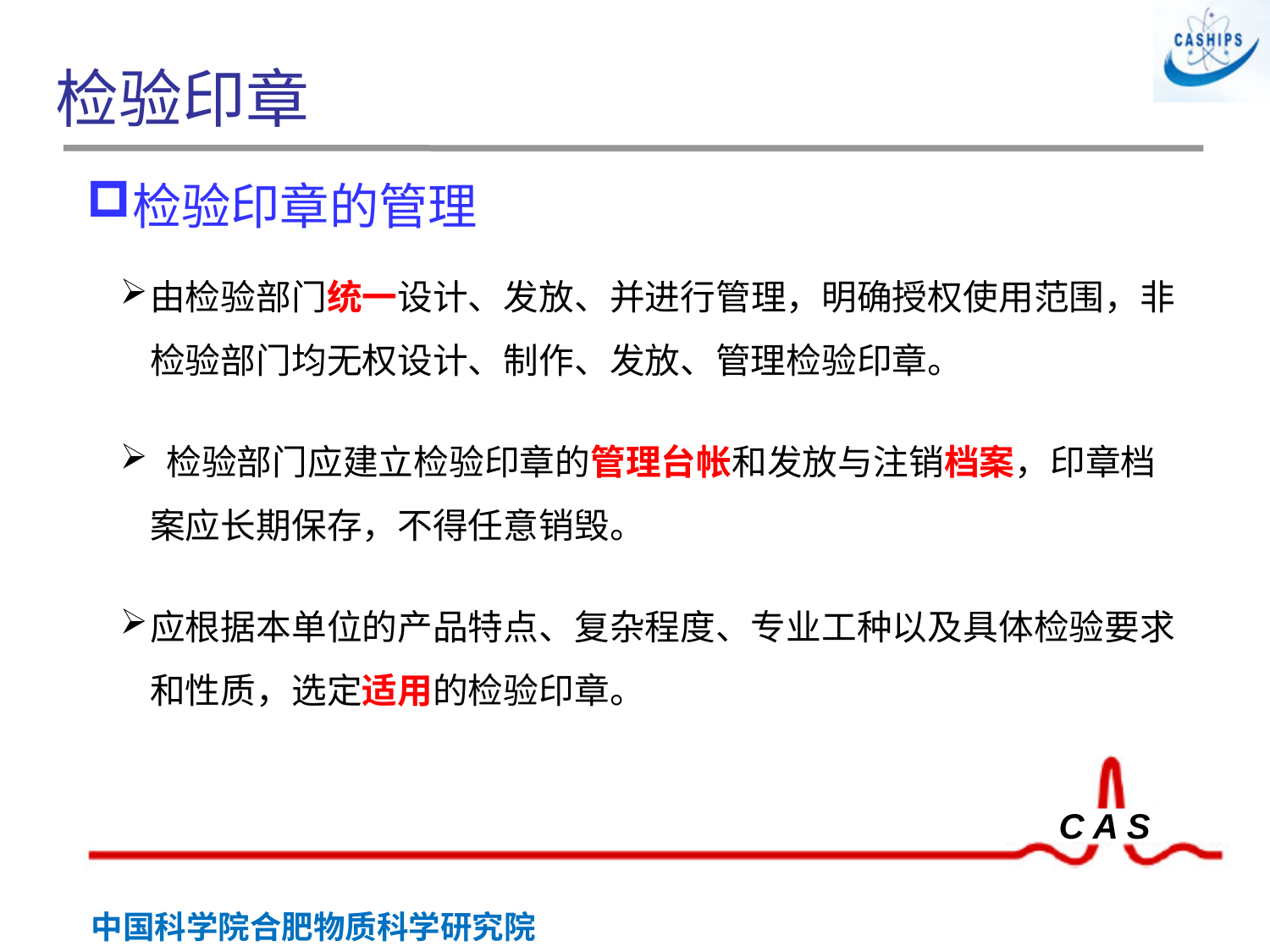

# 检验印章
检验印章的管理

由检验部门统一设计、发放、并进行管理，明确授权使用范围，非检验部门均无权设计、制作、发放、管理检验印章。

 检验部门应建立检验印章的管理台帐和发放与注销档案，印章档案应长期保存，不得任意销毁。

应根据本单位的产品特点、复杂程度、专业工种以及具体检验要求和性质，选定适用的检验印章。
  胶印章
钢印章
封印章